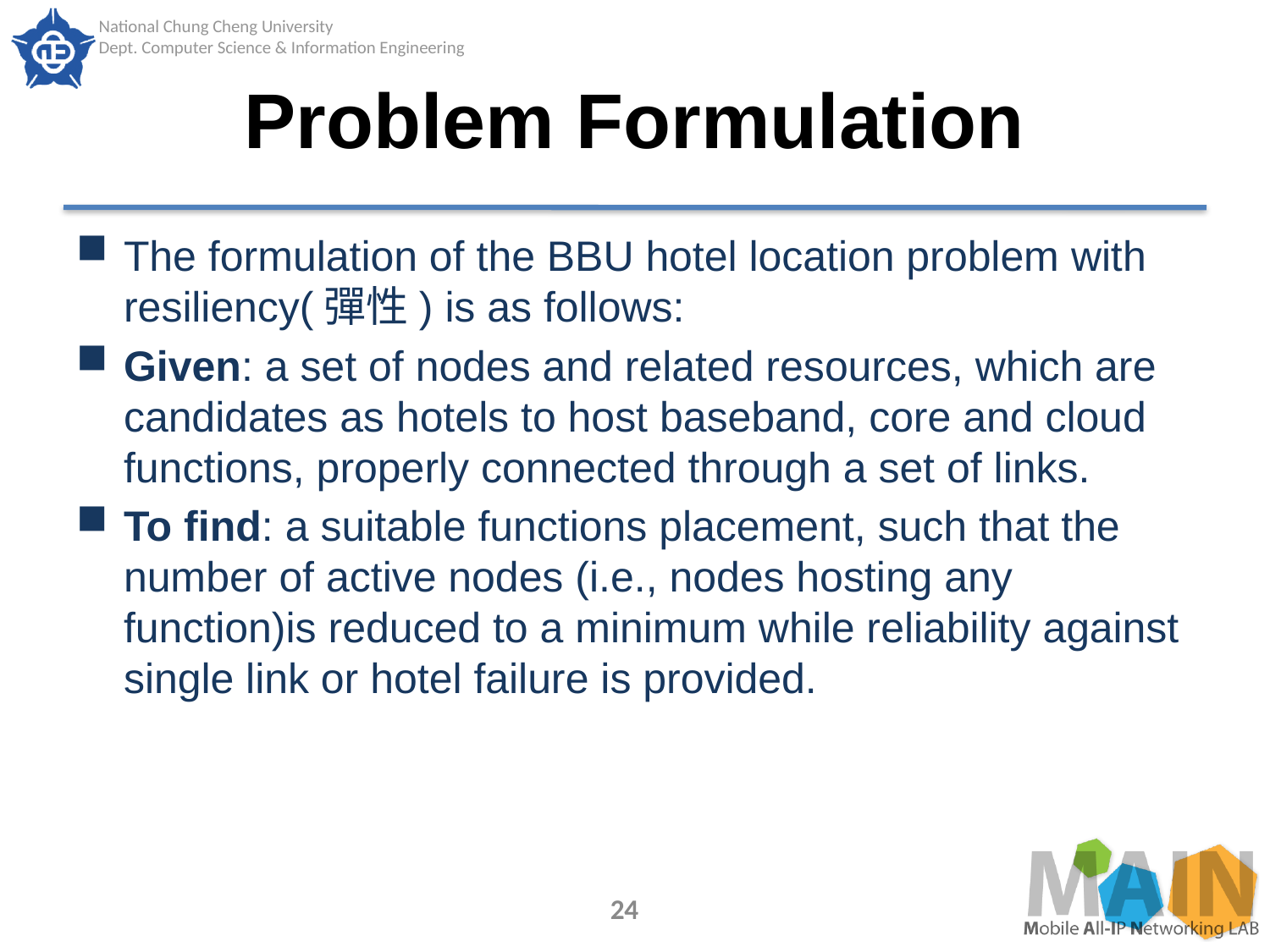

# Problem Formulation
The formulation of the BBU hotel location problem with resiliency(彈性) is as follows:
Given: a set of nodes and related resources, which are candidates as hotels to host baseband, core and cloud functions, properly connected through a set of links.
To find: a suitable functions placement, such that the number of active nodes (i.e., nodes hosting any function)is reduced to a minimum while reliability against single link or hotel failure is provided.

24